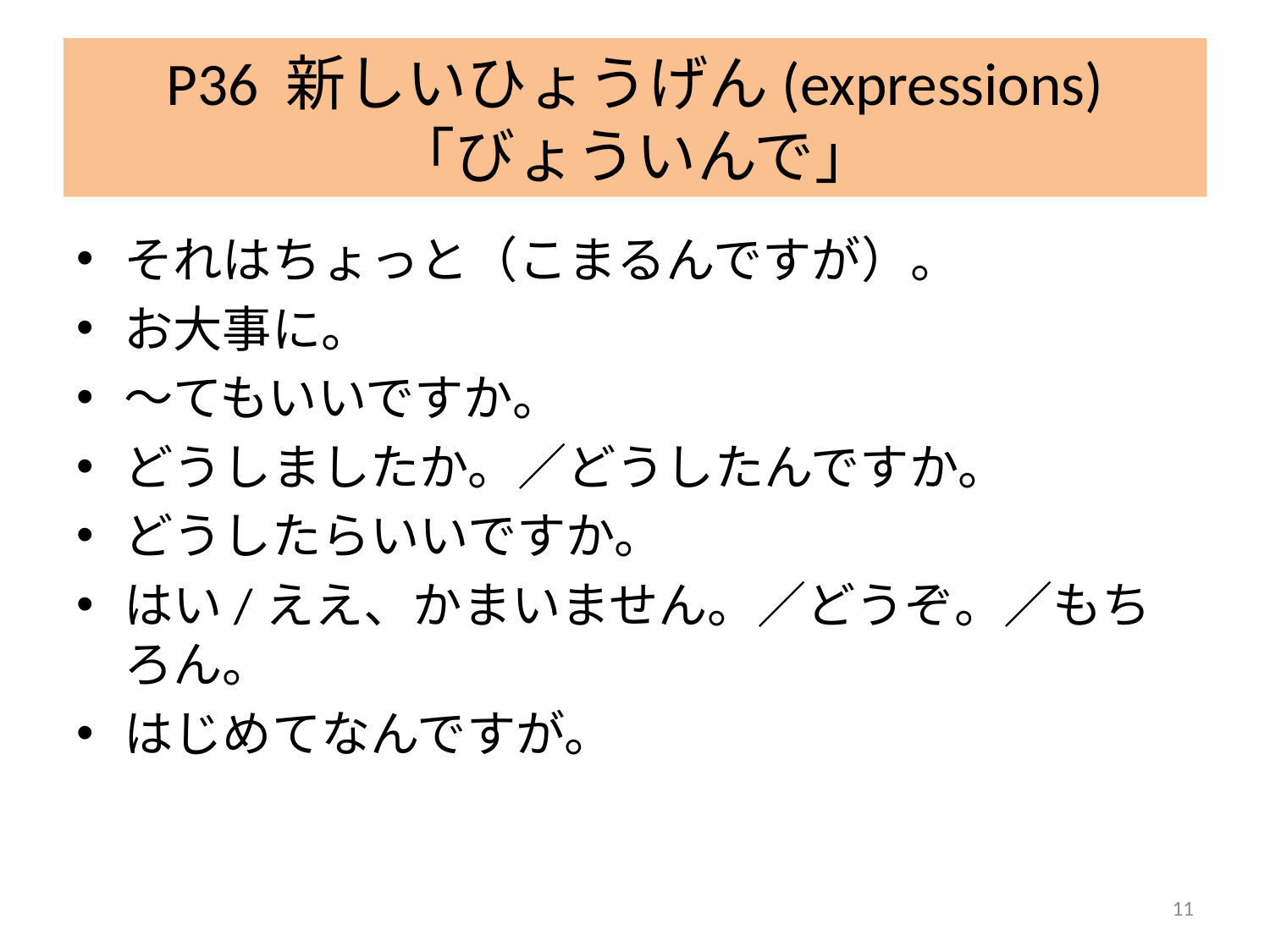

# P36 新しいひょうげん(expressions) 「びょういんで」
それはちょっと（こまるんですが）。
お大事に。
～てもいいですか。
どうしましたか。／どうしたんですか。
どうしたらいいですか。
はい/ええ、かまいません。／どうぞ。／もちろん。
はじめてなんですが。
11